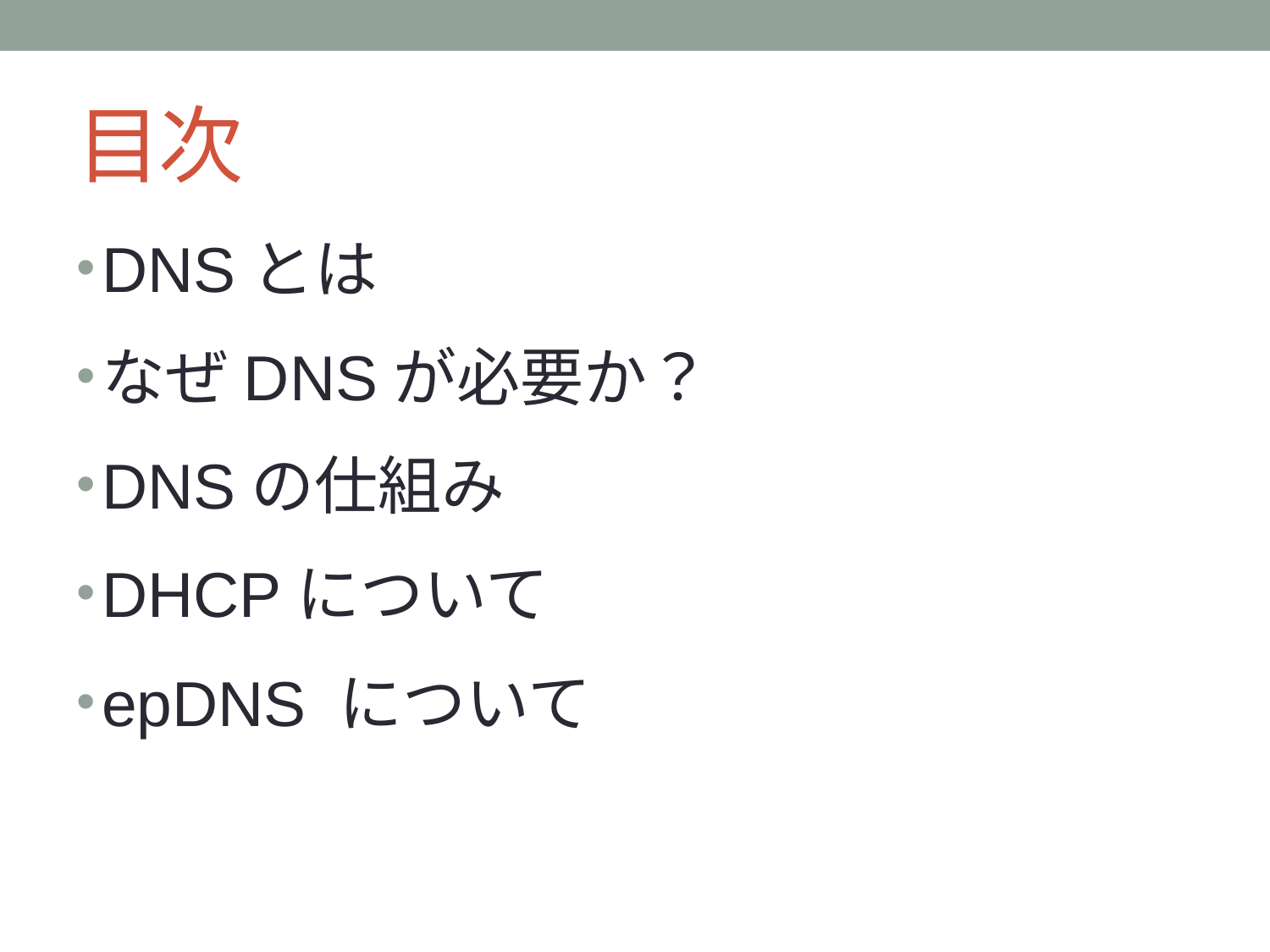

# 目次
DNSとは

なぜDNSが必要か？

DNSの仕組み

DHCPについて

epDNS について